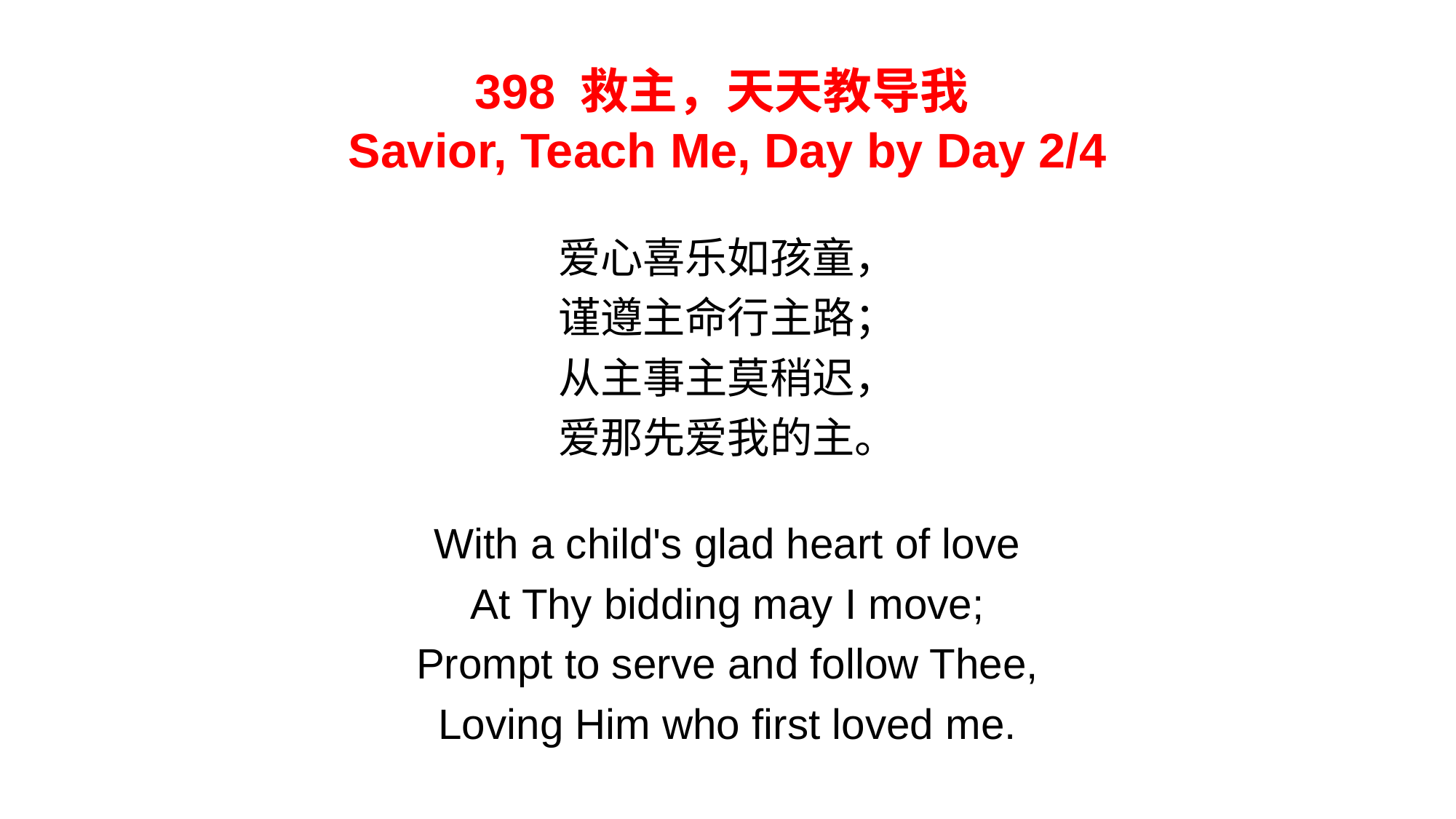

398 救主，天天教导我
Savior, Teach Me, Day by Day 2/4
爱心喜乐如孩童，
谨遵主命行主路；
从主事主莫稍迟，
爱那先爱我的主。

With a child's glad heart of love
At Thy bidding may I move;
Prompt to serve and follow Thee,
Loving Him who first loved me.